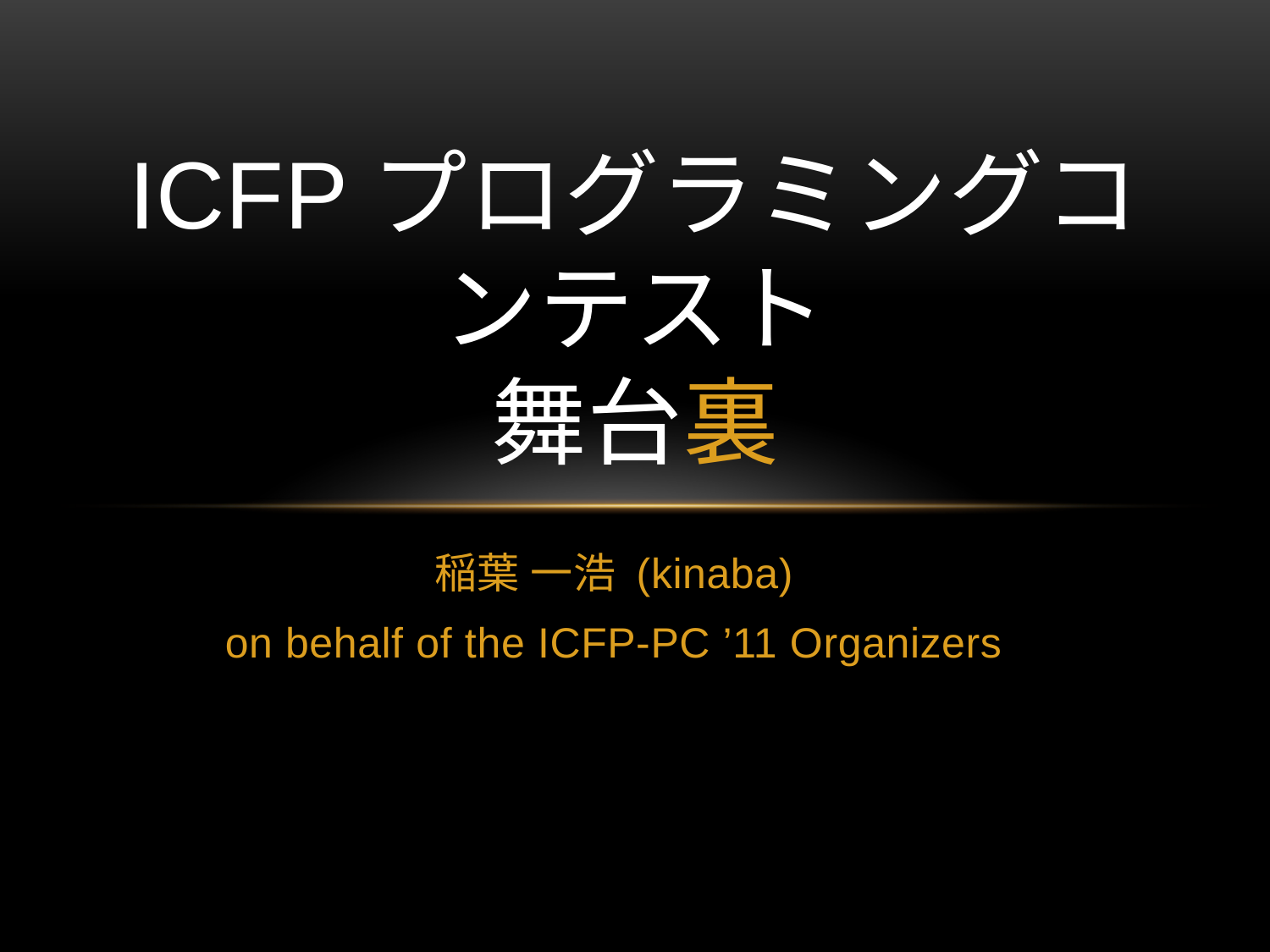

# ICFPプログラミングコンテスト 舞台裏
稲葉 一浩 (kinaba)
on behalf of the ICFP-PC ’11 Organizers